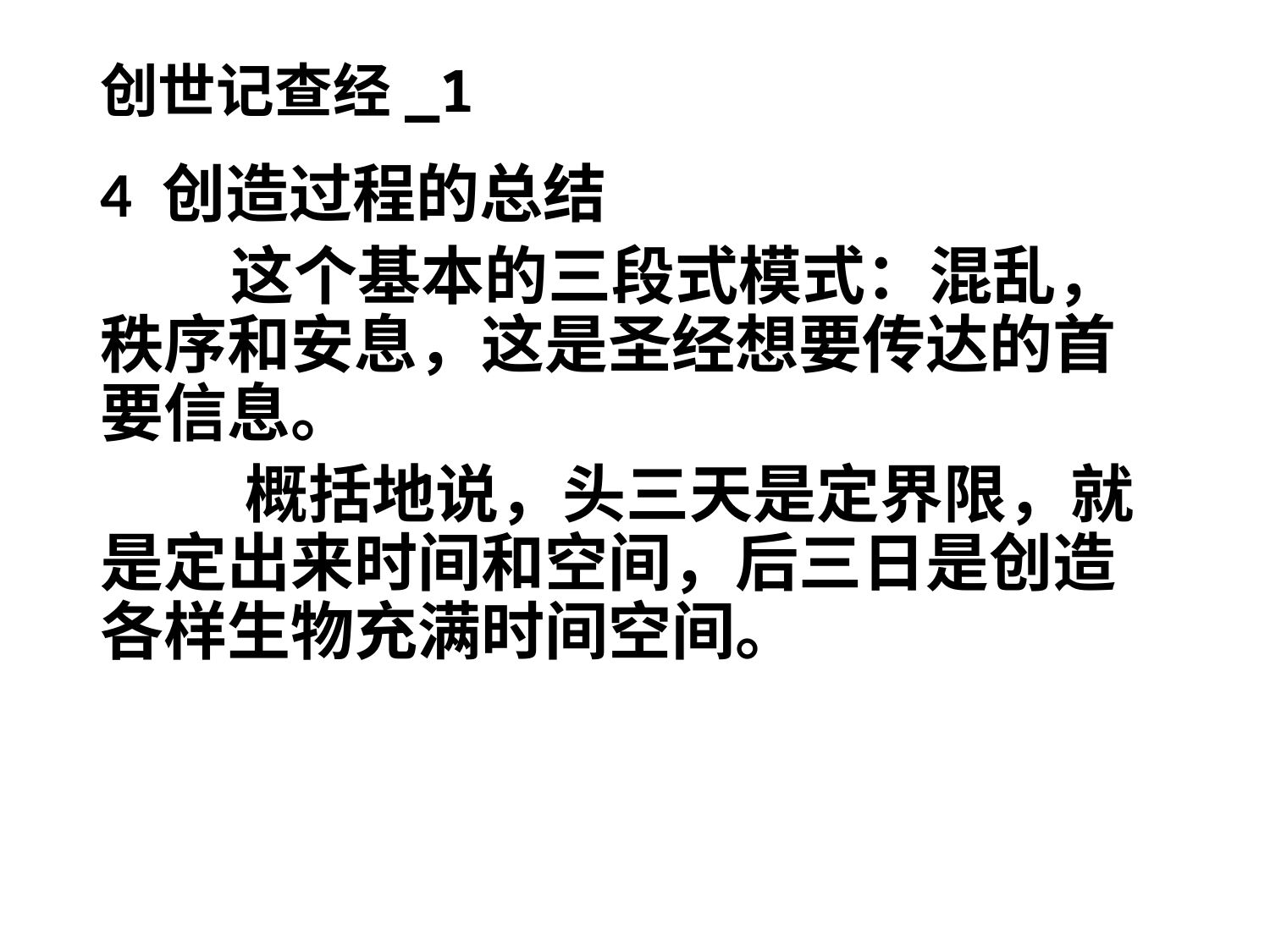

# 创世记查经_1
4 创造过程的总结
        这个基本的三段式模式：混乱，秩序和安息，这是圣经想要传达的首要信息。
         概括地说，头三天是定界限，就是定出来时间和空间，后三日是创造各样生物充满时间空间。